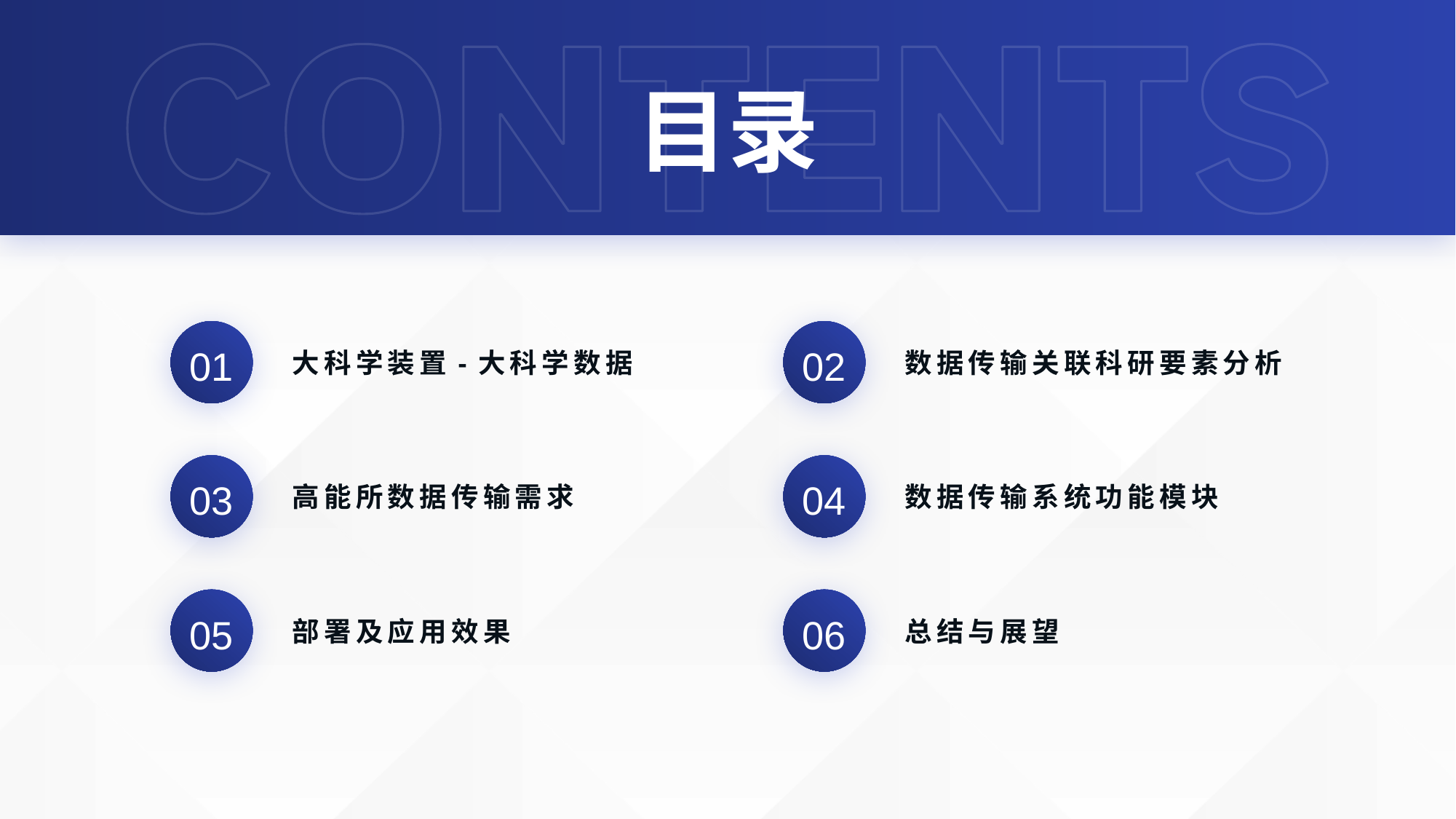

# 目录
01
02
大科学装置-大科学数据
数据传输关联科研要素分析
03
04
高能所数据传输需求
数据传输系统功能模块
05
06
部署及应用效果
总结与展望